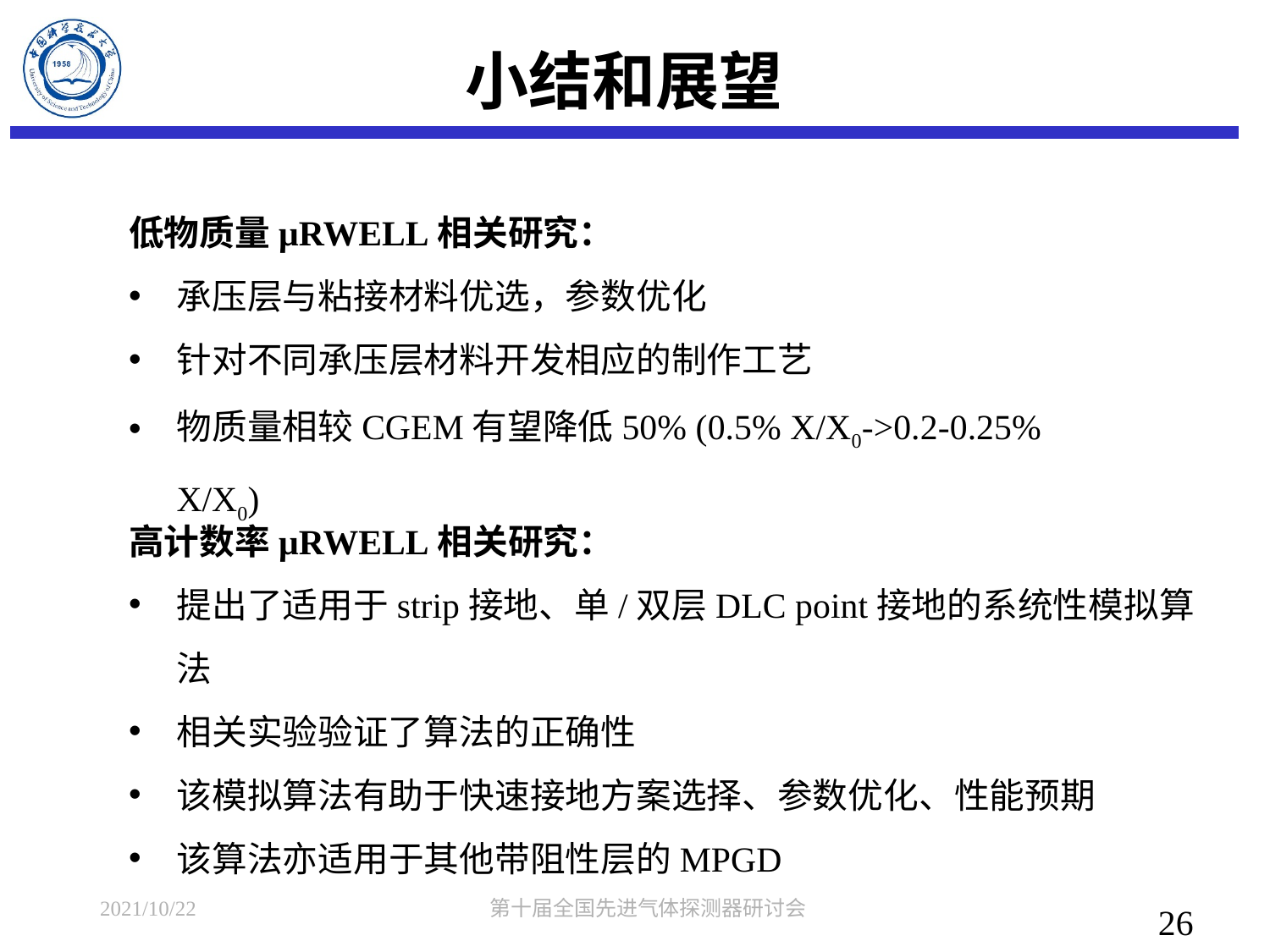

# 小结和展望
低物质量μRWELL相关研究：
承压层与粘接材料优选，参数优化
针对不同承压层材料开发相应的制作工艺
物质量相较CGEM有望降低50% (0.5% X/X0->0.2-0.25% X/X0)
高计数率μRWELL相关研究：
提出了适用于strip接地、单/双层DLC point接地的系统性模拟算法
相关实验验证了算法的正确性
该模拟算法有助于快速接地方案选择、参数优化、性能预期
该算法亦适用于其他带阻性层的MPGD
2021/10/22
第十届全国先进气体探测器研讨会
26